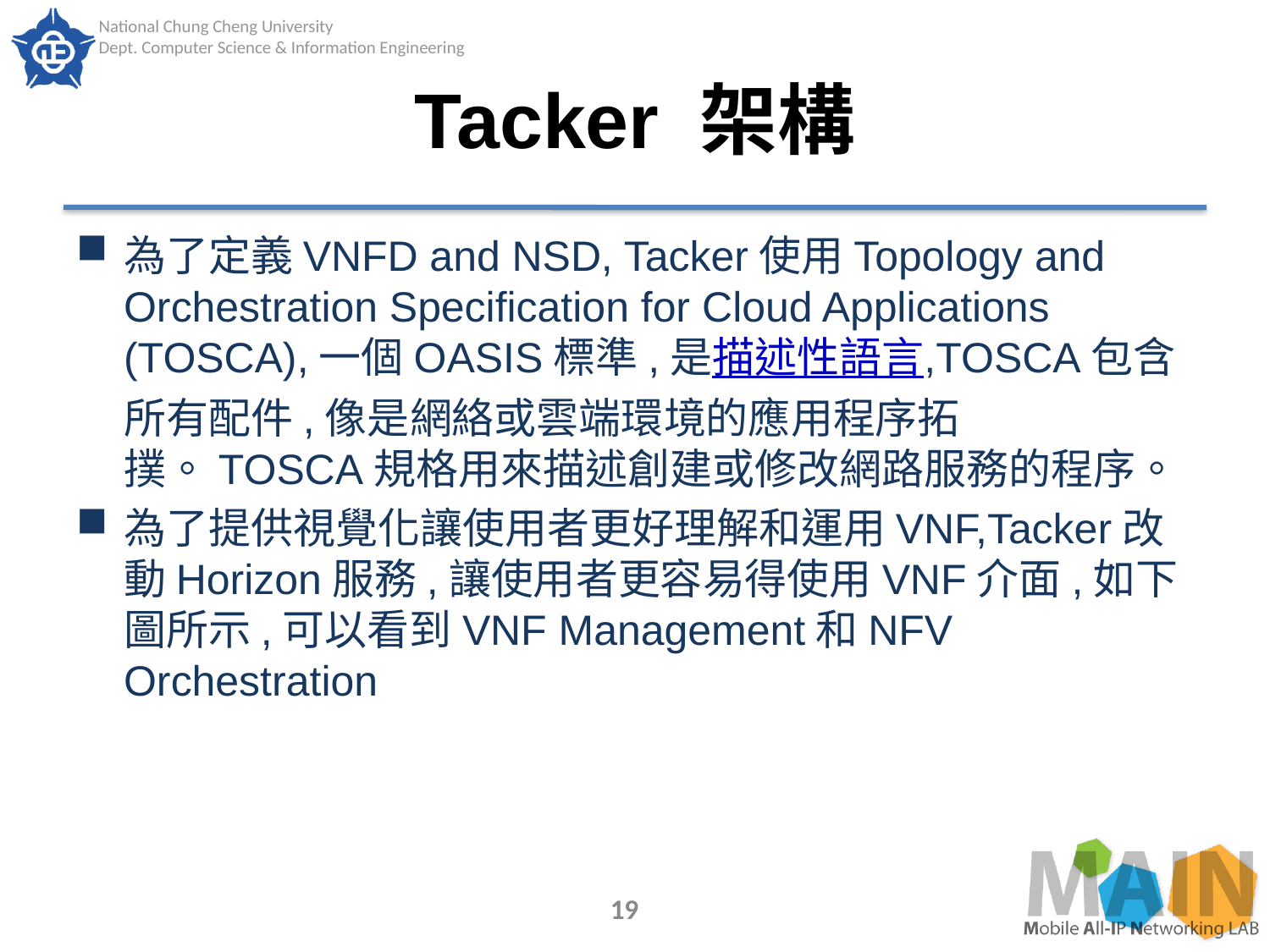

# Tacker 架構
為了定義VNFD and NSD, Tacker使用Topology and Orchestration Specification for Cloud Applications (TOSCA),一個OASIS標準,是描述性語言,TOSCA包含所有配件,像是網絡或雲端環境的應用程序拓撲。TOSCA規格用來描述創建或修改網路服務的程序。
為了提供視覺化讓使用者更好理解和運用VNF,Tacker改動Horizon服務,讓使用者更容易得使用VNF介面,如下圖所示,可以看到VNF Management和NFV Orchestration
19